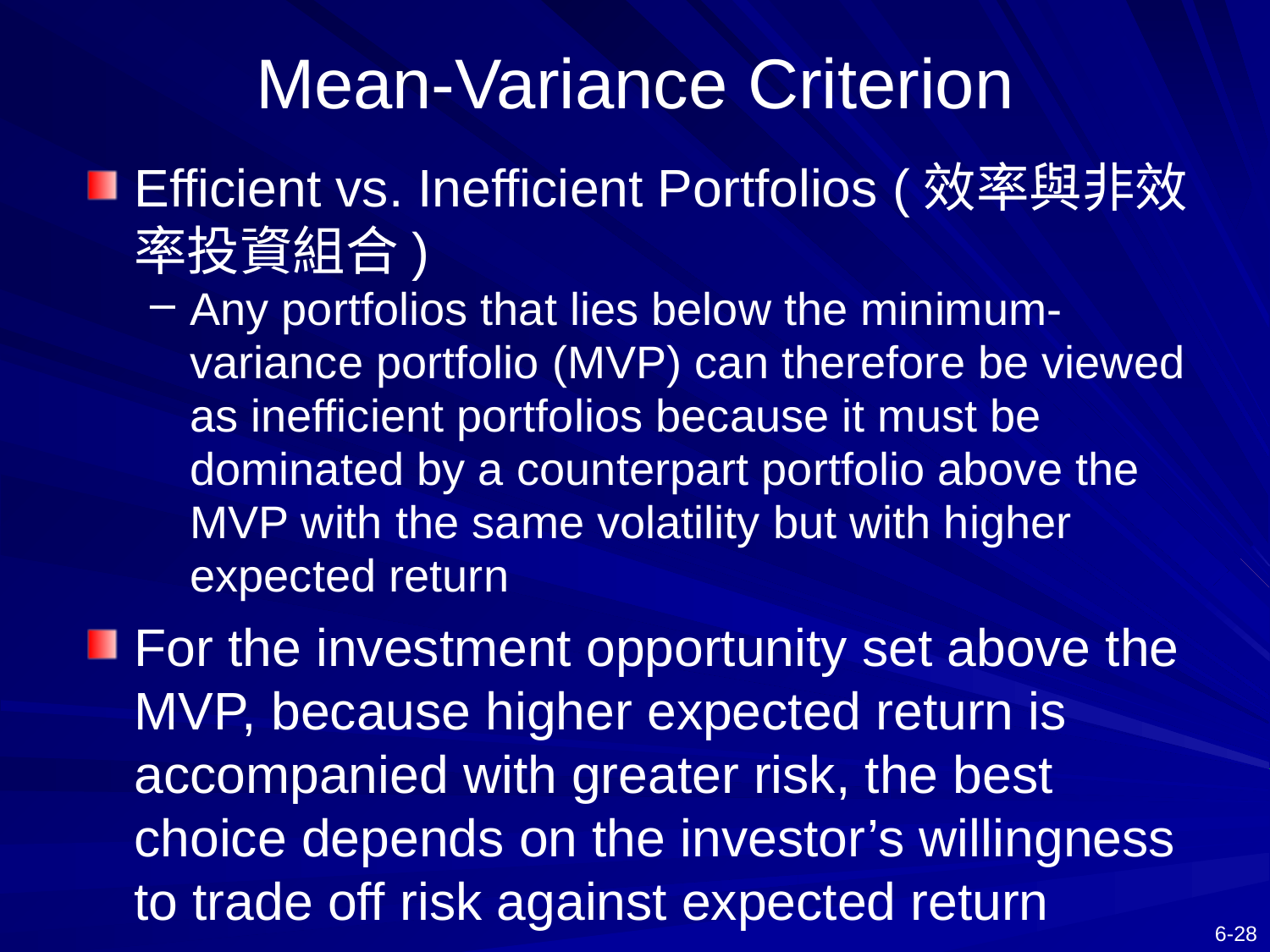

# Mean-Variance Criterion
Efficient vs. Inefficient Portfolios (效率與非效率投資組合)
Any portfolios that lies below the minimum-variance portfolio (MVP) can therefore be viewed as inefficient portfolios because it must be dominated by a counterpart portfolio above the MVP with the same volatility but with higher expected return
For the investment opportunity set above the MVP, because higher expected return is accompanied with greater risk, the best choice depends on the investor’s willingness to trade off risk against expected return